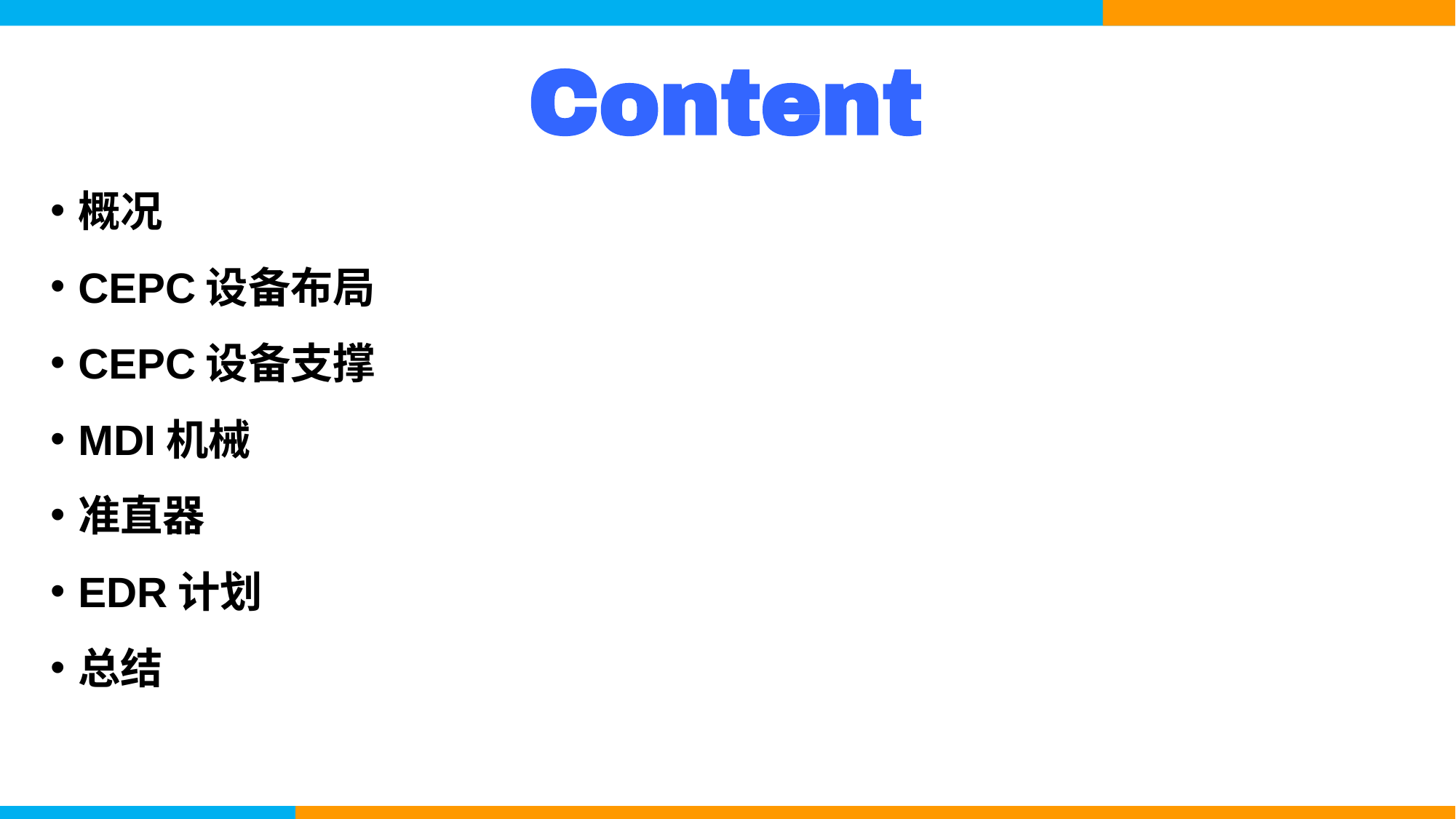

# Content
概况
CEPC设备布局
CEPC设备支撑
MDI机械
准直器
EDR计划
总结